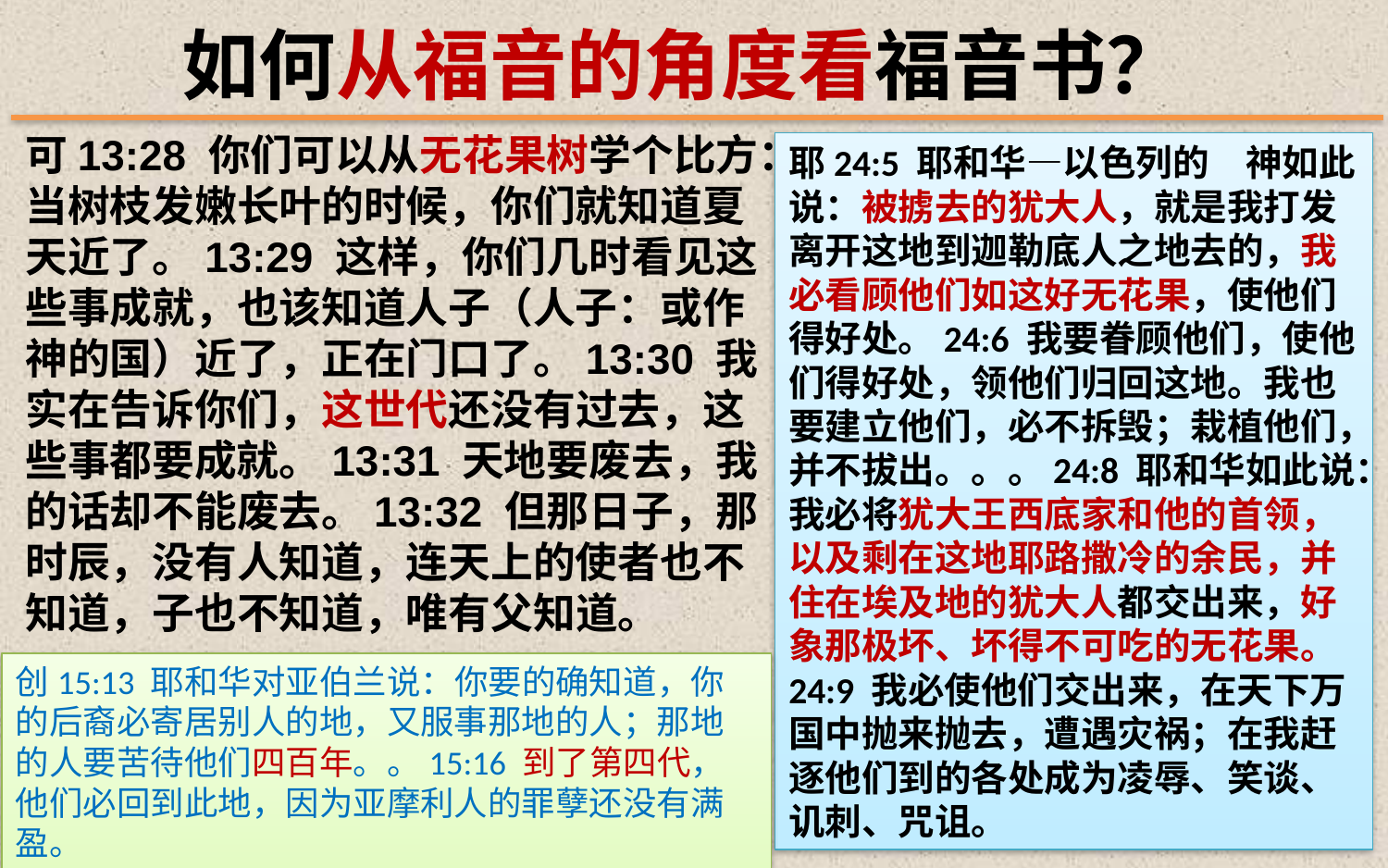

如何从福音的角度看福音书？
可13:28 你们可以从无花果树学个比方：当树枝发嫩长叶的时候，你们就知道夏天近了。13:29 这样，你们几时看见这些事成就，也该知道人子（人子：或作神的国）近了，正在门口了。13:30 我实在告诉你们，这世代还没有过去，这些事都要成就。13:31 天地要废去，我的话却不能废去。13:32 但那日子，那时辰，没有人知道，连天上的使者也不知道，子也不知道，唯有父知道。
耶24:5 耶和华―以色列的　神如此说：被掳去的犹大人，就是我打发离开这地到迦勒底人之地去的，我必看顾他们如这好无花果，使他们得好处。24:6 我要眷顾他们，使他们得好处，领他们归回这地。我也要建立他们，必不拆毁；栽植他们，并不拔出。。。24:8 耶和华如此说：我必将犹大王西底家和他的首领，以及剩在这地耶路撒冷的余民，并住在埃及地的犹大人都交出来，好象那极坏、坏得不可吃的无花果。24:9 我必使他们交出来，在天下万国中抛来抛去，遭遇灾祸；在我赶逐他们到的各处成为凌辱、笑谈、讥刺、咒诅。
创15:13 耶和华对亚伯兰说：你要的确知道，你的后裔必寄居别人的地，又服事那地的人；那地的人要苦待他们四百年。。15:16 到了第四代，他们必回到此地，因为亚摩利人的罪孽还没有满盈。